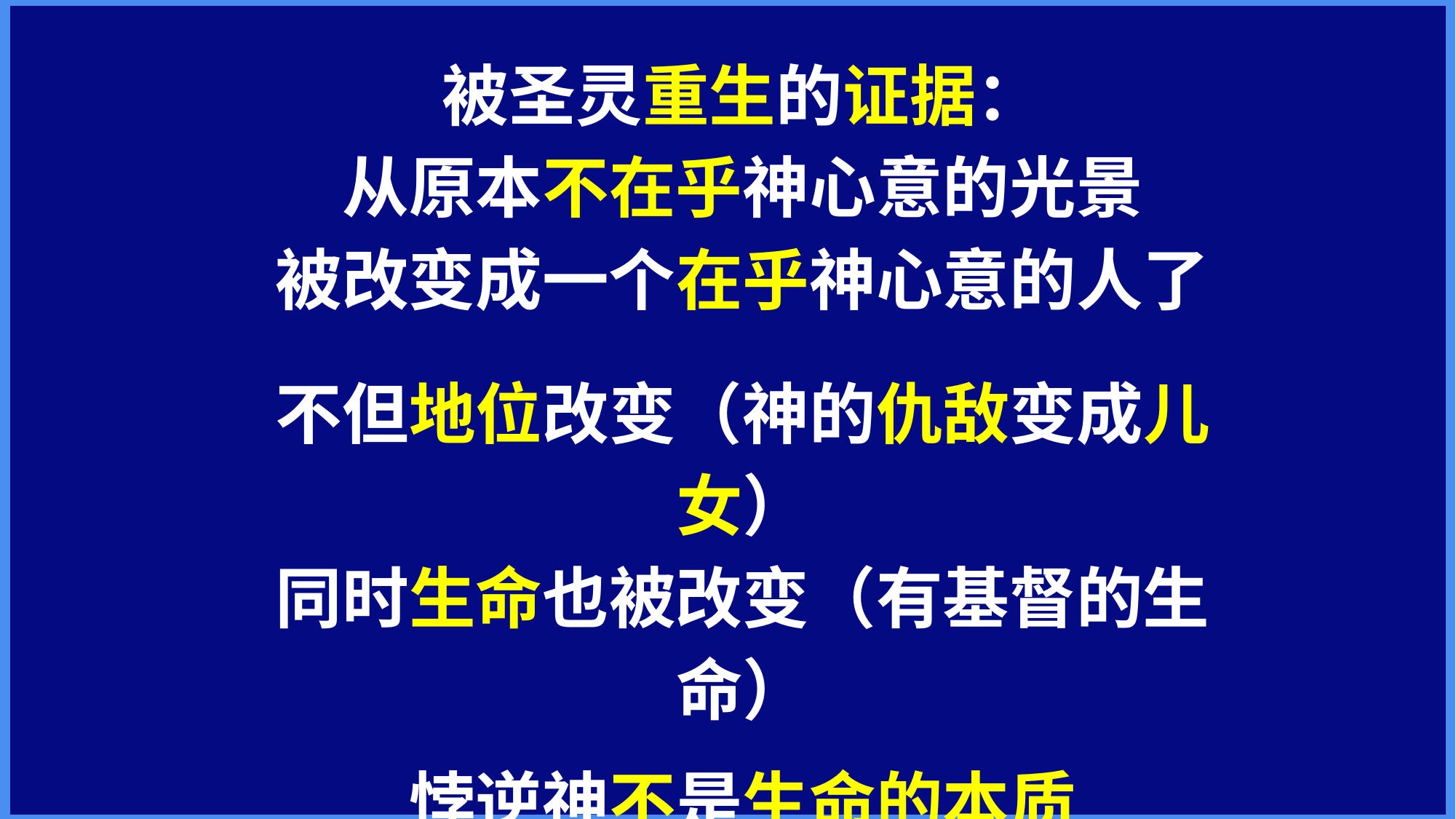

被圣灵重生的证据：
从原本不在乎神心意的光景
被改变成一个在乎神心意的人了

不但地位改变（神的仇敌变成儿女）
同时生命也被改变（有基督的生命）

悖逆神不是生命的本质
而是过去的旧习惯